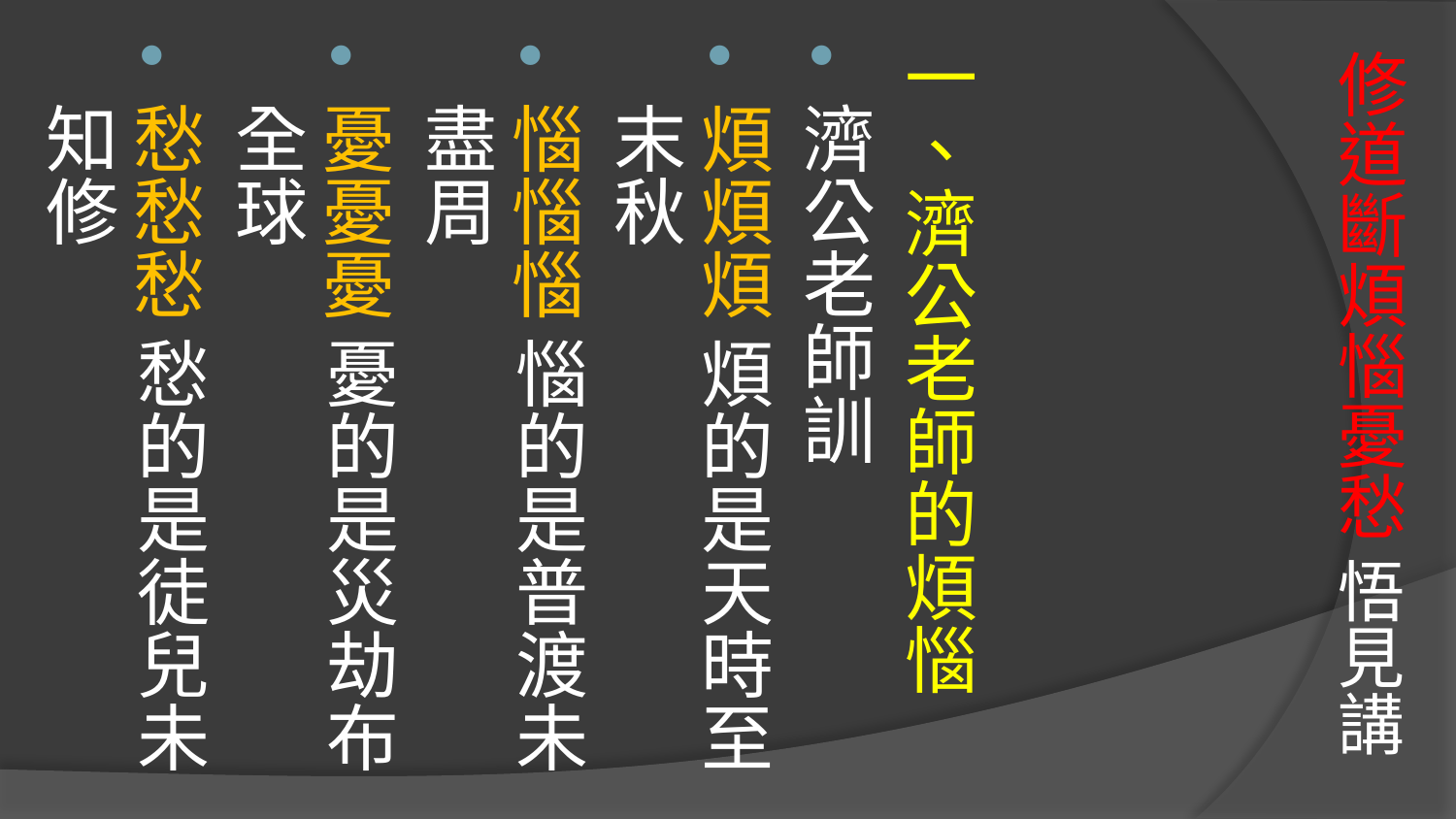

# 修道斷煩惱憂愁 悟見講
一、濟公老師的煩惱
濟公老師訓
煩煩煩 煩的是天時至末秋
惱惱惱 惱的是普渡未盡周
憂憂憂 憂的是災劫布全球
愁愁愁 愁的是徒兒未知修